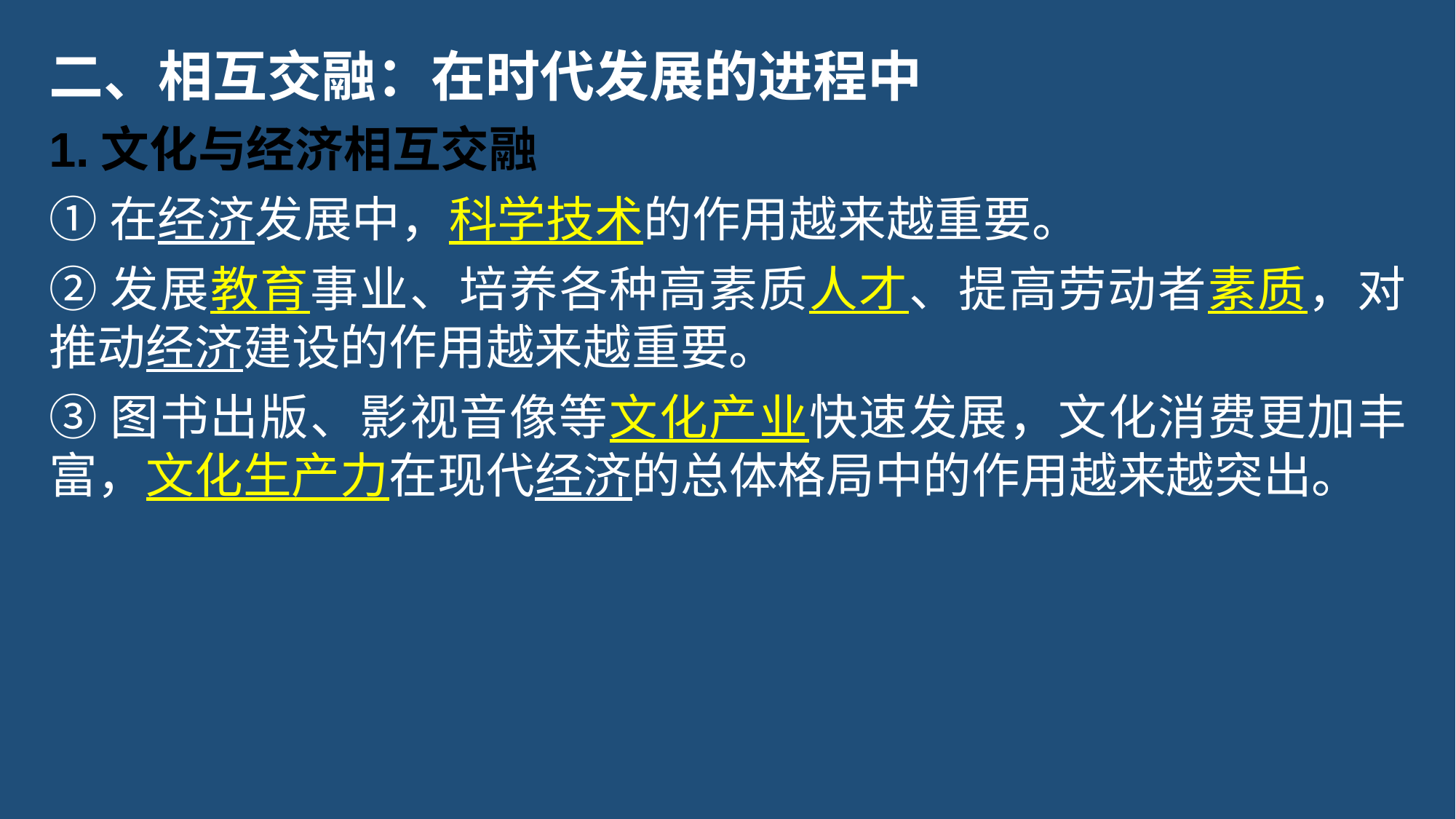

二、相互交融：在时代发展的进程中
1.文化与经济相互交融
①在经济发展中，科学技术的作用越来越重要。
②发展教育事业、培养各种高素质人才、提高劳动者素质，对推动经济建设的作用越来越重要。
③图书出版、影视音像等文化产业快速发展，文化消费更加丰富，文化生产力在现代经济的总体格局中的作用越来越突出。